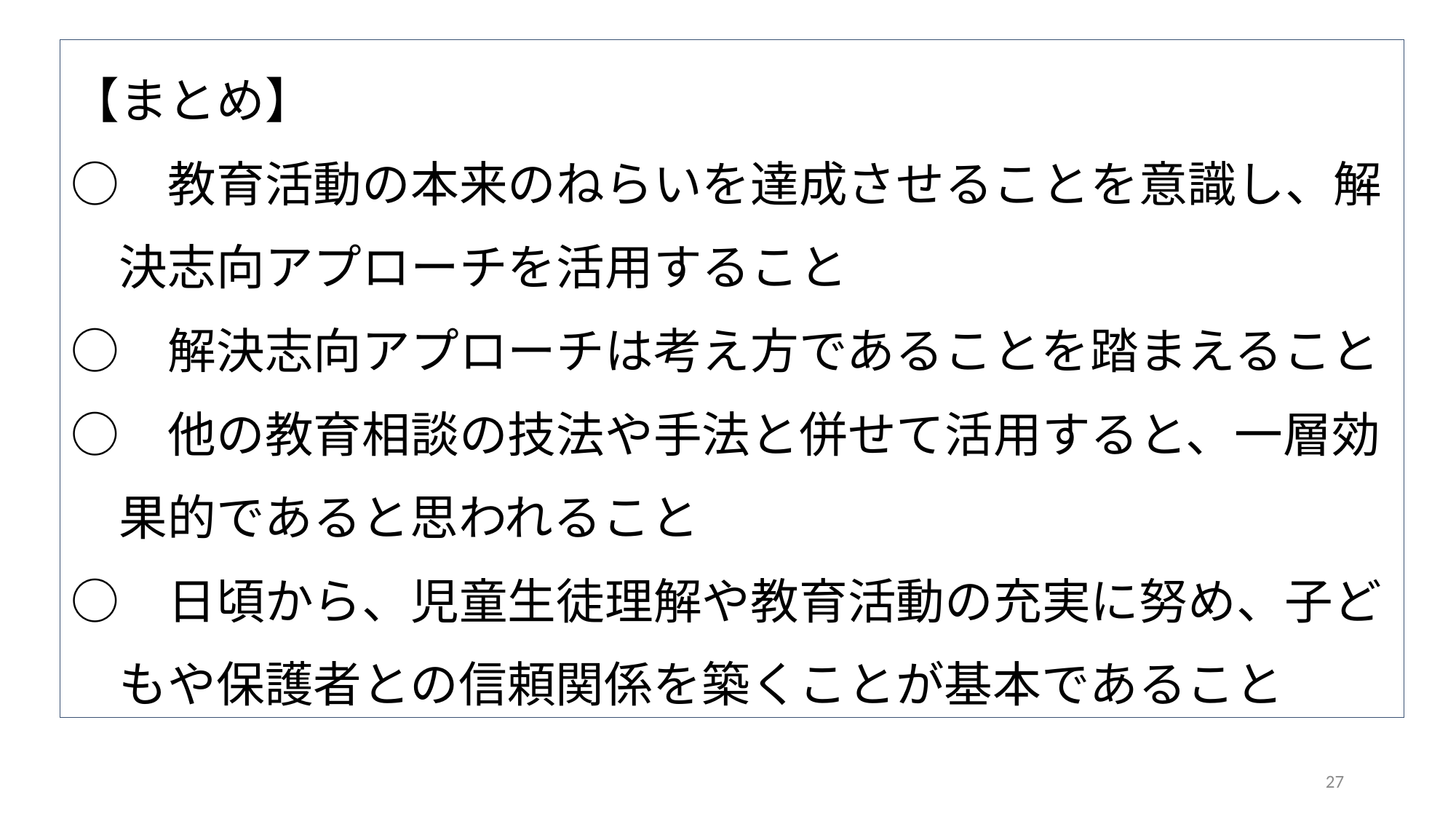

# 【まとめ】 ○　教育活動の本来のねらいを達成させることを意識し、解 　決志向アプローチを活用すること ○　解決志向アプローチは考え方であることを踏まえること ○　他の教育相談の技法や手法と併せて活用すると、一層効 　果的であると思われること ○　日頃から、児童生徒理解や教育活動の充実に努め、子ど 　もや保護者との信頼関係を築くことが基本であること
27